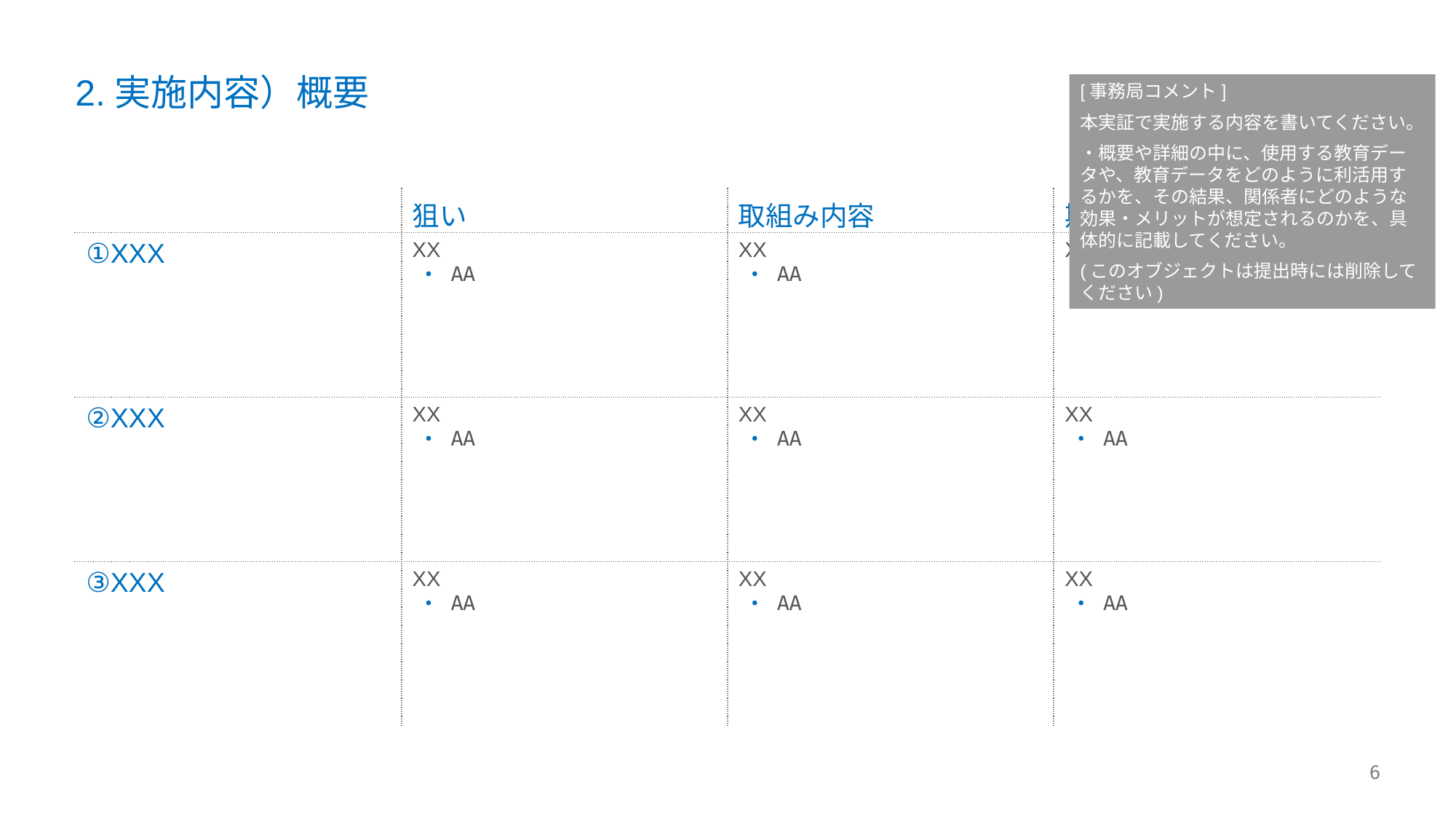

# 2.実施内容）概要
[事務局コメント]
本実証で実施する内容を書いてください。
・概要や詳細の中に、使用する教育データや、教育データをどのように利活用するかを、その結果、関係者にどのような効果・メリットが想定されるのかを、具体的に記載してください。
(このオブジェクトは提出時には削除してください)
|  | 狙い | 取組み内容 | 期待される成果 |
| --- | --- | --- | --- |
| ①XXX | XX AA | XX AA | XX AA |
| ②XXX | XX AA | XX AA | XX AA |
| ③XXX | XX AA | XX AA | XX AA |